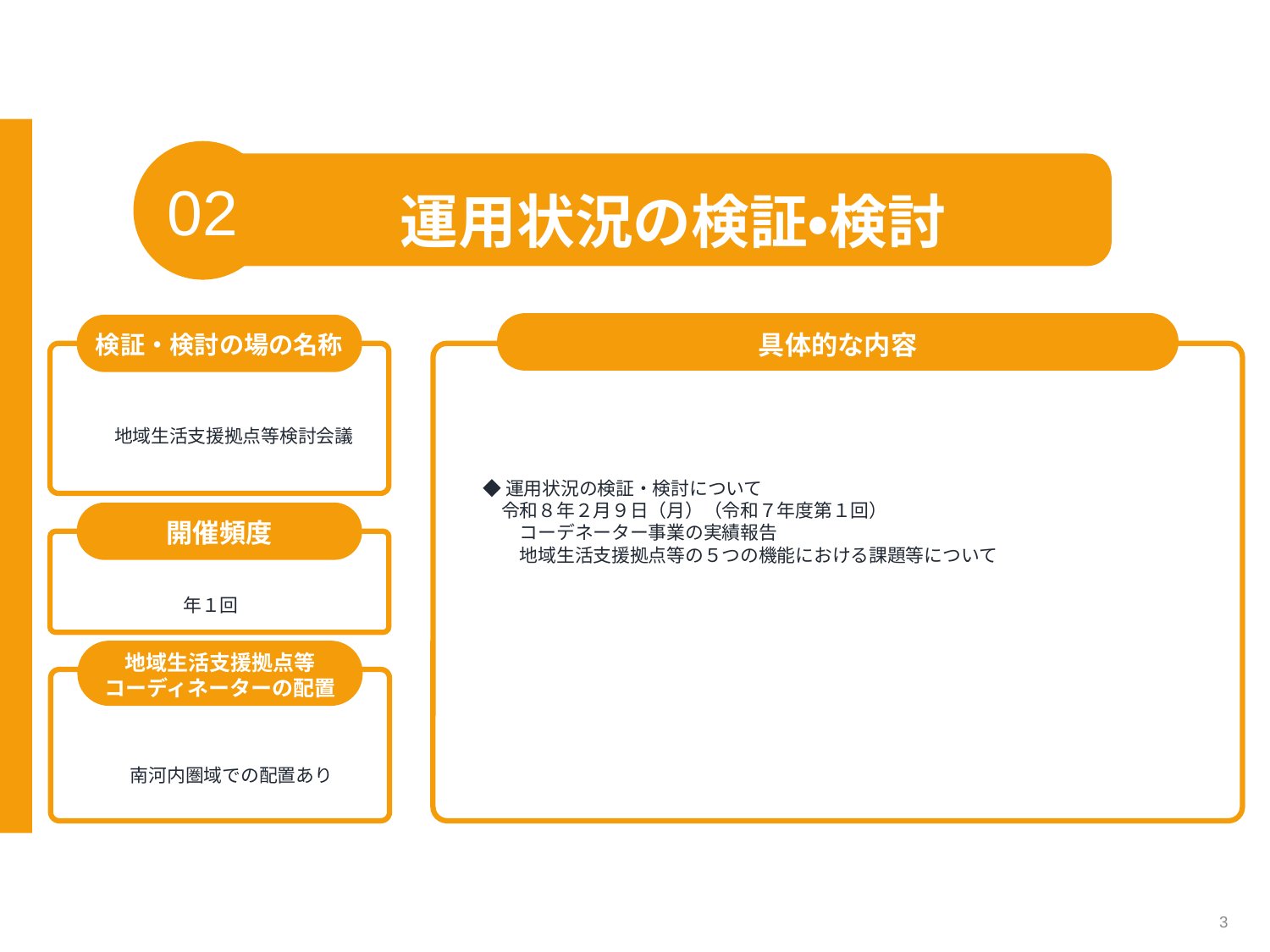

02

運用状況の検証・検討
具体的な内容
検証・検討の場の名称

地域生活支援拠点等検討会議
◆運用状況の検証・検討について
　令和８年２月９日（月）（令和７年度第１回）
　　コーデネーター事業の実績報告
　　地域生活支援拠点等の５つの機能における課題等について
開催頻度

　　　　　　年１回
地域生活支援拠点等
コーディネーターの配置

南河内圏域での配置あり
3